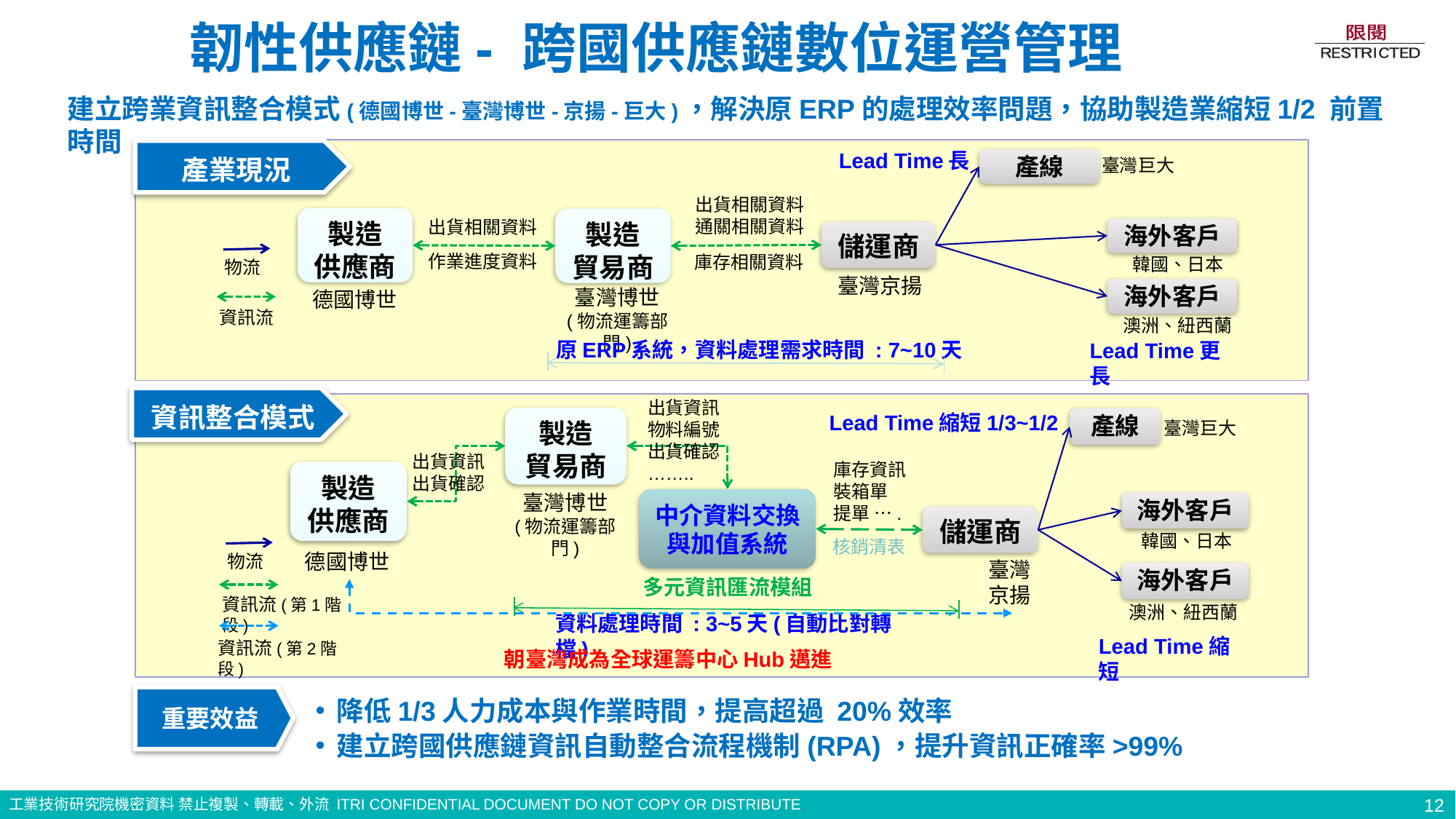

12
# 韌性供應鏈- 跨國供應鏈數位運營管理
建立跨業資訊整合模式(德國博世-臺灣博世-京揚-巨大)，解決原ERP的處理效率問題，協助製造業縮短1/2 前置時間

產業現況
Lead Time長
臺灣巨大
產線
出貨相關資料
通關相關資料
製造
供應商
製造
貿易商
出貨相關資料
海外客戶
儲運商
作業進度資料
庫存相關資料
韓國、日本
物流
臺灣京揚
臺灣博世
(物流運籌部門)
海外客戶
德國博世
資訊流
澳洲、紐西蘭
原ERP系統，資料處理需求時間 : 7~10天
Lead Time更長
資訊整合模式
出貨資訊物料編號
出貨確認
……..

Lead Time縮短1/3~1/2
製造
貿易商
產線
臺灣巨大
出貨資訊
出貨確認
庫存資訊裝箱單
提單 ….
製造
供應商
臺灣博世
(物流運籌部門)
中介資料交換與加值系統
海外客戶
儲運商
韓國、日本
核銷清表
德國博世
物流
臺灣京揚
海外客戶
多元資訊匯流模組
資訊流(第1階段)
澳洲、紐西蘭
資料處理時間 : 3~5天(自動比對轉檔)
Lead Time縮短
資訊流(第2階段)
朝臺灣成為全球運籌中心Hub邁進
降低1/3人力成本與作業時間，提高超過 20%效率
建立跨國供應鏈資訊自動整合流程機制(RPA)，提升資訊正確率>99%
重要效益